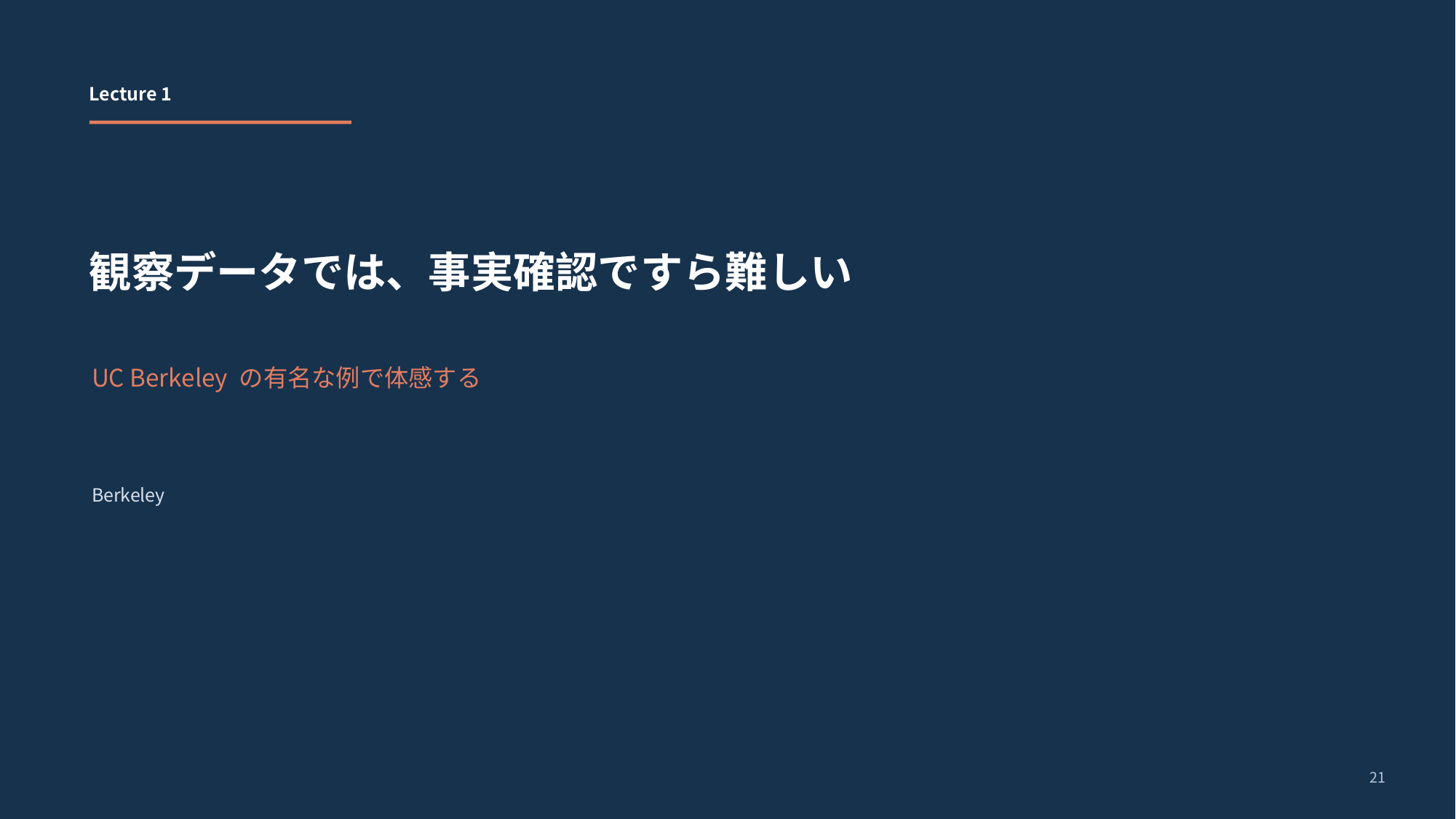

Lecture 1

観察データでは、事実確認ですら難しい
UC Berkeley の有名な例で体感する
Berkeley
21